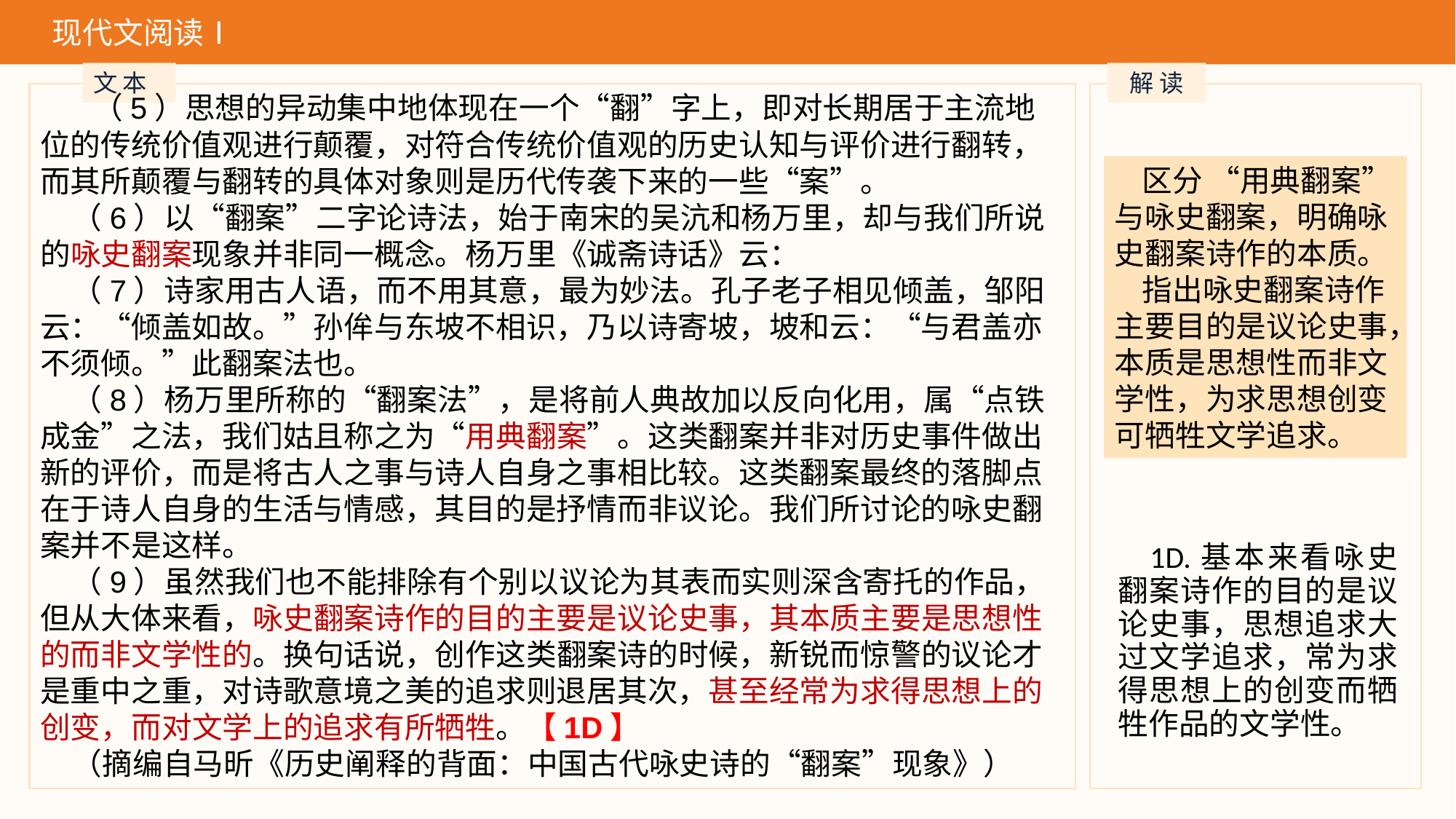

现代文阅读Ⅰ
文 本
解 读

  （5）思想的异动集中地体现在一个“翻”字上，即对长期居于主流地位的传统价值观进行颠覆，对符合传统价值观的历史认知与评价进行翻转，而其所颠覆与翻转的具体对象则是历代传袭下来的一些“案”。
（6）以“翻案”二字论诗法，始于南宋的吴沆和杨万里，却与我们所说的咏史翻案现象并非同一概念。杨万里《诚斋诗话》云：
（7）诗家用古人语，而不用其意，最为妙法。孔子老子相见倾盖，邹阳云：“倾盖如故。”孙侔与东坡不相识，乃以诗寄坡，坡和云：“与君盖亦不须倾。”此翻案法也。
（8）杨万里所称的“翻案法”，是将前人典故加以反向化用，属“点铁成金”之法，我们姑且称之为“用典翻案”。这类翻案并非对历史事件做出新的评价，而是将古人之事与诗人自身之事相比较。这类翻案最终的落脚点在于诗人自身的生活与情感，其目的是抒情而非议论。我们所讨论的咏史翻案并不是这样。
（9）虽然我们也不能排除有个别以议论为其表而实则深含寄托的作品，但从大体来看，咏史翻案诗作的目的主要是议论史事，其本质主要是思想性的而非文学性的。换句话说，创作这类翻案诗的时候，新锐而惊警的议论才是重中之重，对诗歌意境之美的追求则退居其次，甚至经常为求得思想上的创变，而对文学上的追求有所牺牲。【1D】
（摘编自马昕《历史阐释的背面：中国古代咏史诗的“翻案”现象》）

   区分 “用典翻案” 与咏史翻案，明确咏史翻案诗作的本质。
   指出咏史翻案诗作主要目的是议论史事，本质是思想性而非文学性，为求思想创变可牺牲文学追求。
1D.基本来看咏史翻案诗作的目的是议论史事，思想追求大过文学追求，常为求得思想上的创变而牺牲作品的文学性。